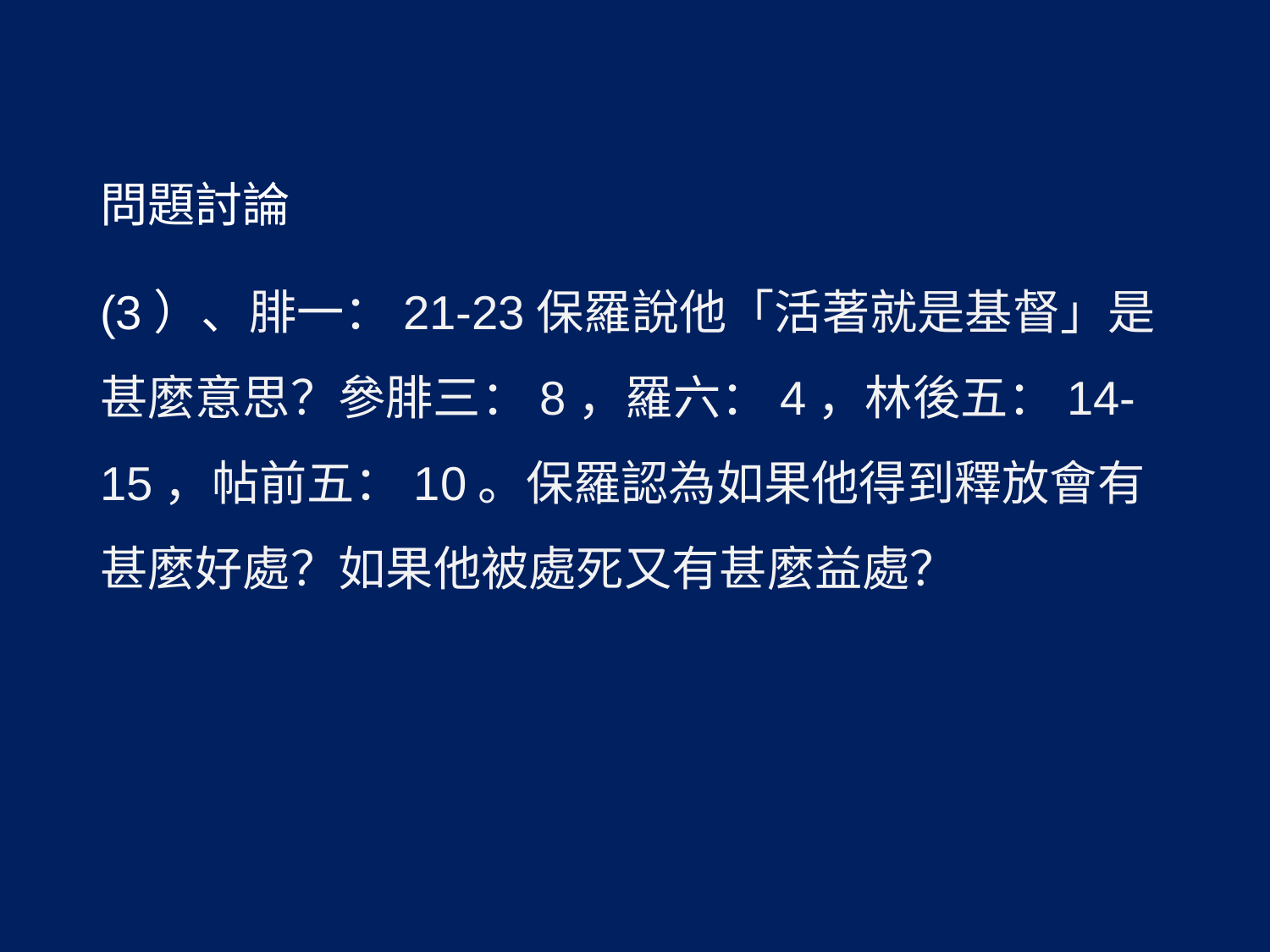

# 問題討論
(3）、腓一：21-23保羅說他「活著就是基督」是甚麼意思？參腓三：8，羅六：4，林後五：14-15，帖前五：10。保羅認為如果他得到釋放會有甚麼好處？如果他被處死又有甚麼益處？